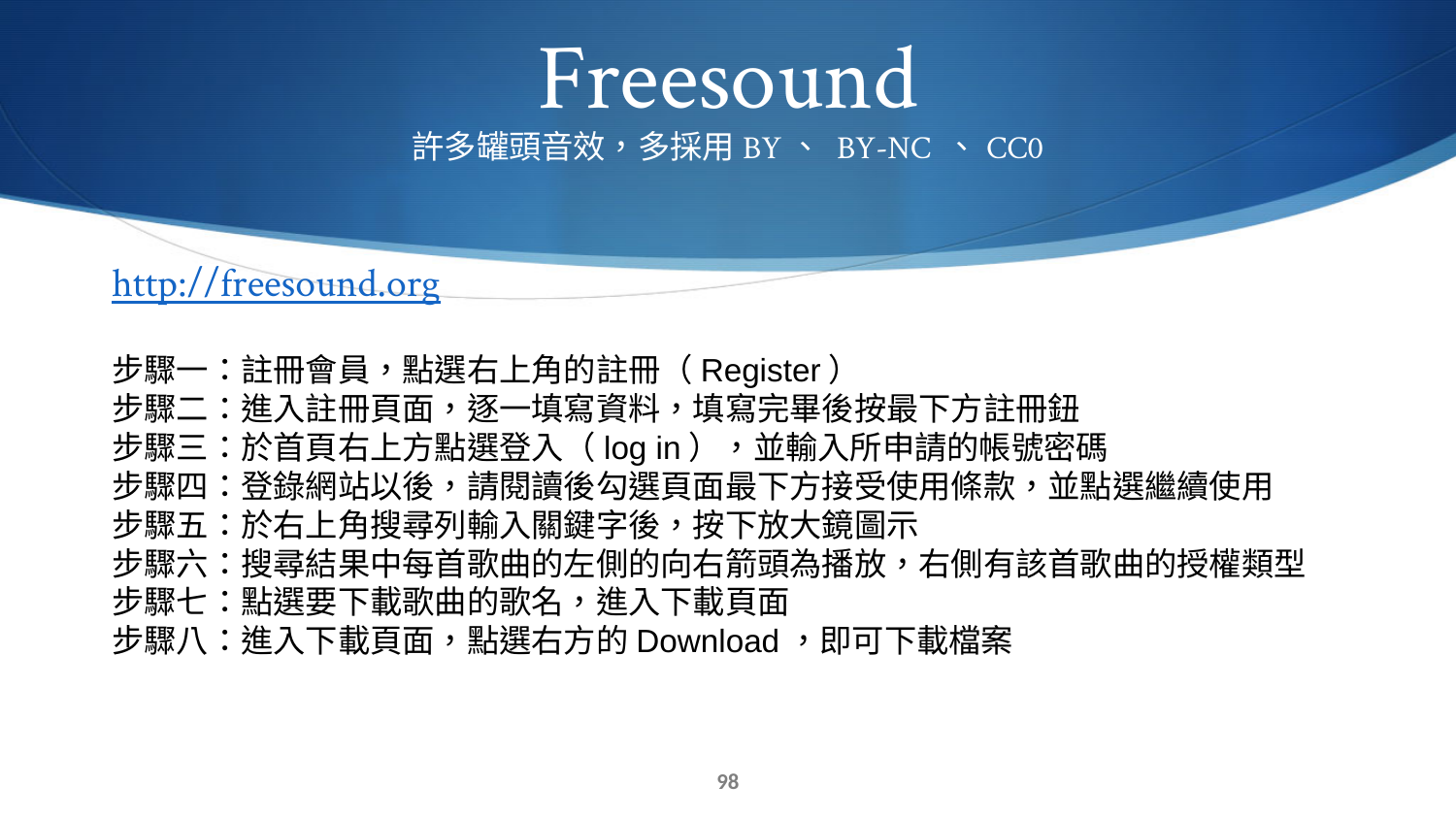

# Freesound 許多罐頭音效，多採用BY、 BY-NC 、CC0
http://freesound.org
步驟一：註冊會員，點選右上角的註冊（Register）
步驟二：進入註冊頁面，逐一填寫資料，填寫完畢後按最下方註冊鈕
步驟三：於首頁右上方點選登入（log in），並輸入所申請的帳號密碼
步驟四：登錄網站以後，請閱讀後勾選頁面最下方接受使用條款，並點選繼續使用
步驟五：於右上角搜尋列輸入關鍵字後，按下放大鏡圖示
步驟六：搜尋結果中每首歌曲的左側的向右箭頭為播放，右側有該首歌曲的授權類型
步驟七：點選要下載歌曲的歌名，進入下載頁面
步驟八：進入下載頁面，點選右方的Download，即可下載檔案

98